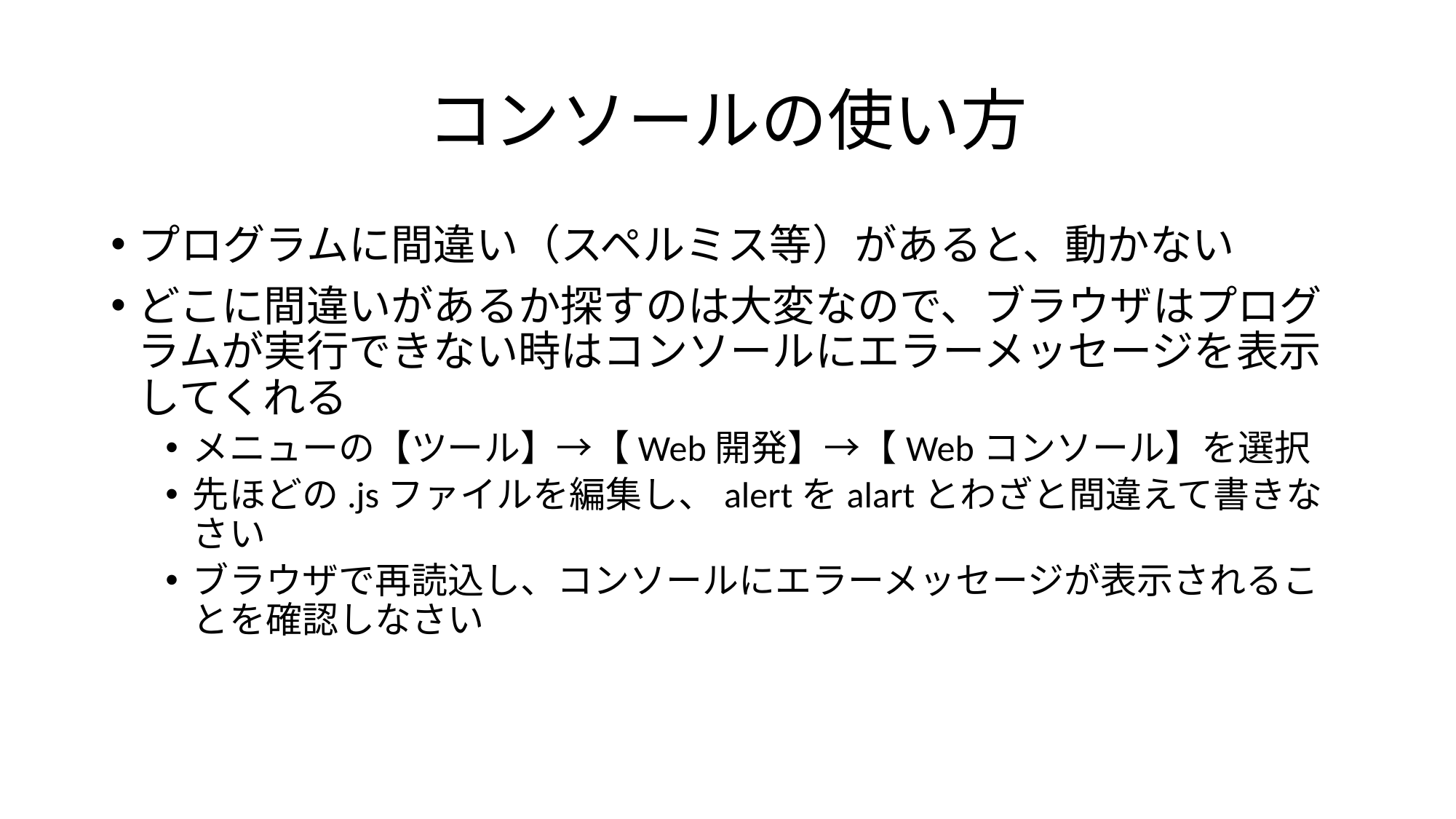

# コンソールの使い方
プログラムに間違い（スペルミス等）があると、動かない
どこに間違いがあるか探すのは大変なので、ブラウザはプログラムが実行できない時はコンソールにエラーメッセージを表示してくれる
メニューの【ツール】→【Web開発】→【Webコンソール】を選択
先ほどの.jsファイルを編集し、alertをalartとわざと間違えて書きなさい
ブラウザで再読込し、コンソールにエラーメッセージが表示されることを確認しなさい